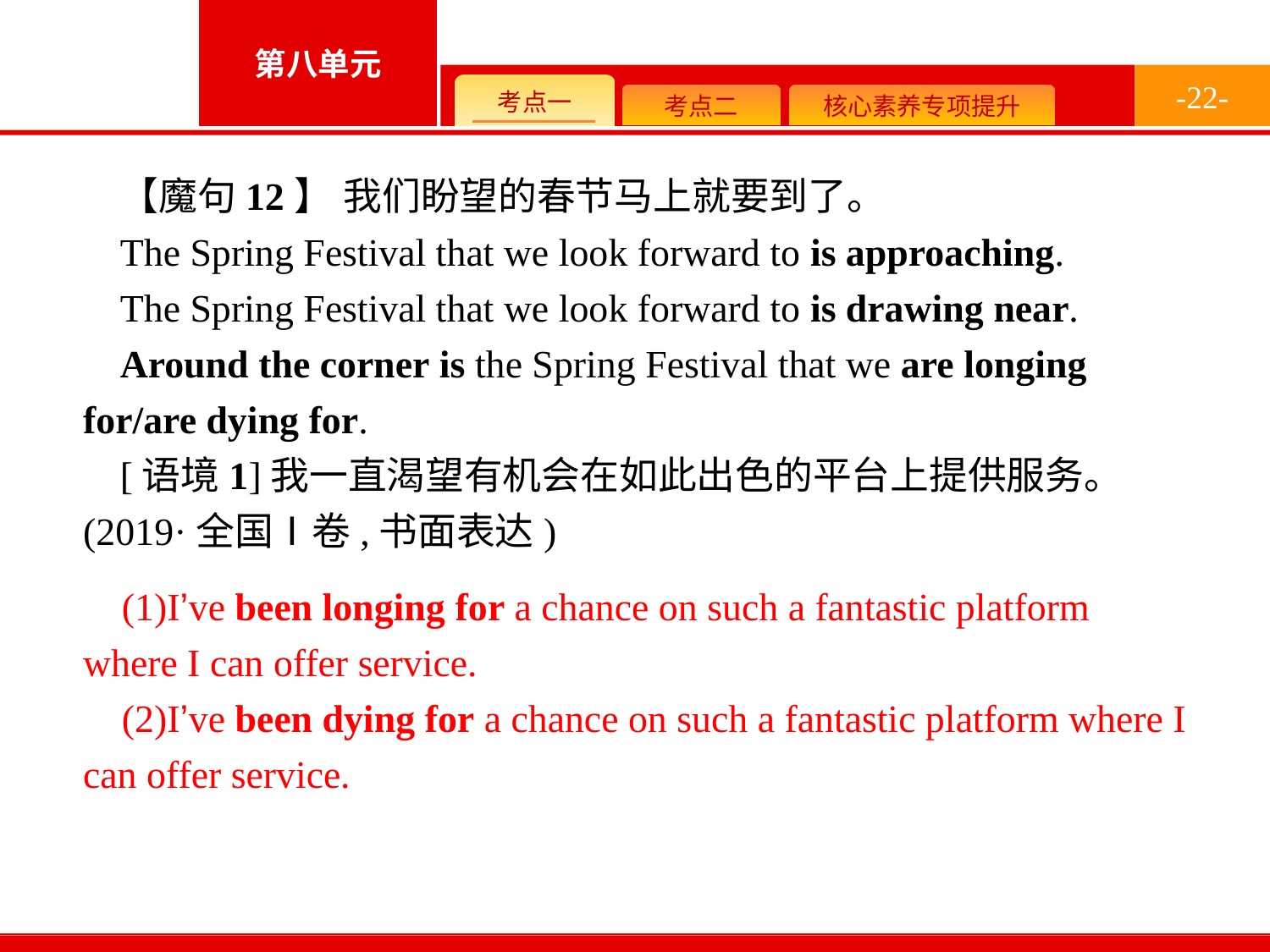

-22-
【魔句12】 我们盼望的春节马上就要到了。
The Spring Festival that we look forward to is approaching.
The Spring Festival that we look forward to is drawing near.
Around the corner is the Spring Festival that we are longing for/are dying for.
[语境1]我一直渴望有机会在如此出色的平台上提供服务。(2019·全国Ⅰ卷,书面表达)
(1)I’ve been longing for a chance on such a fantastic platform where I can offer service.
(2)I’ve been dying for a chance on such a fantastic platform where I can offer service.